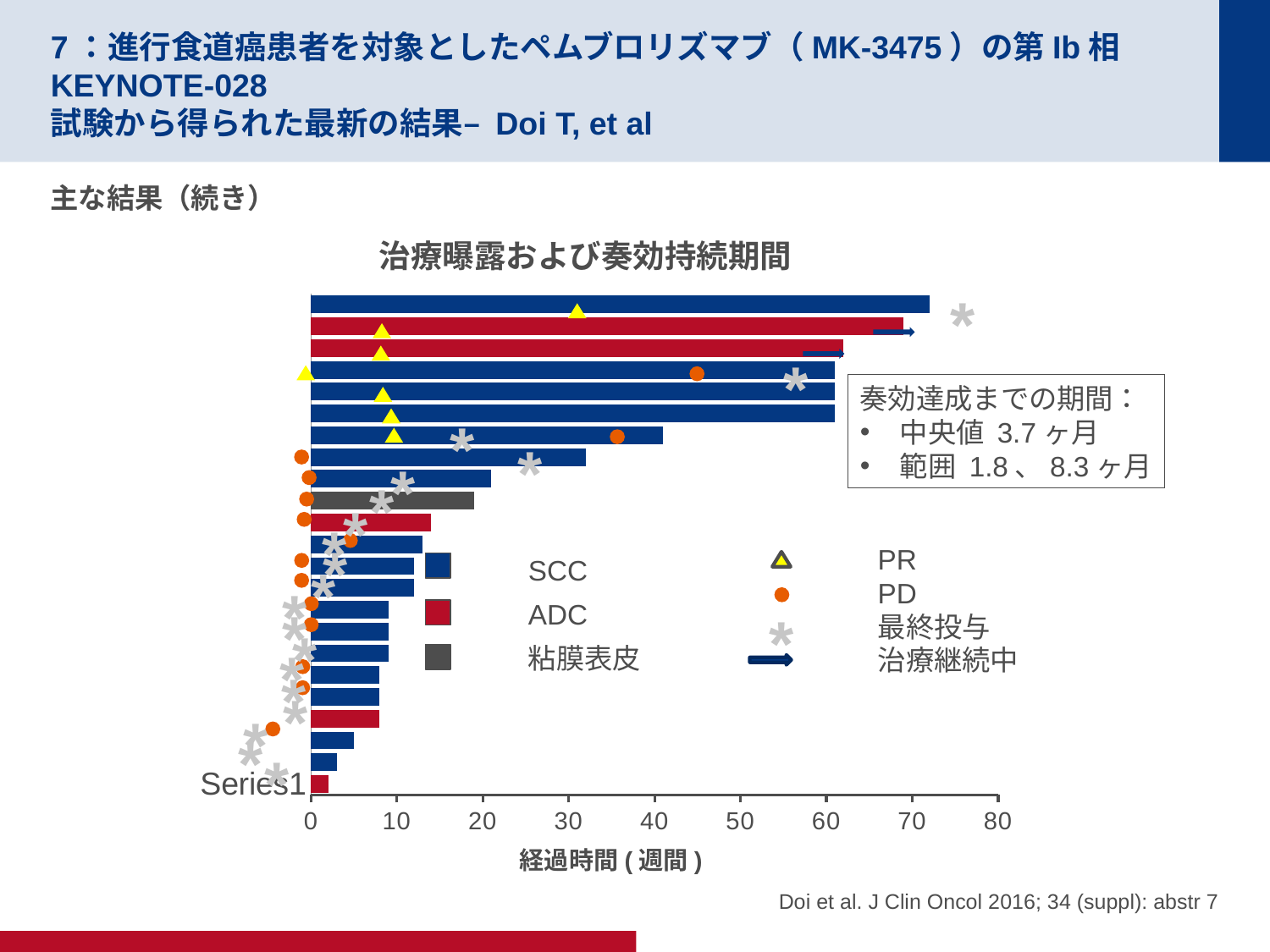

# 7：進行食道癌患者を対象としたペムブロリズマブ（MK-3475）の第Ib相KEYNOTE-028 試験から得られた最新の結果– Doi T, et al
主な結果（続き）

治療曝露および奏効持続期間
*

### Chart

| Category | Series 1 |
|---|---|
|  | 2.0 |
|  | 3.0 |
|  | 5.0 |
|  | 8.0 |
|  | 8.0 |
|  | 8.0 |
|  | 9.0 |
|  | 9.0 |
|  | 9.0 |
|  | 12.0 |
|  | 12.0 |
|  | 13.0 |
|  | 14.0 |
|  | 19.0 |
|  | 21.0 |
|  | 32.0 |
|  | 41.0 |
|  | 61.0 |
|  | 61.0 |
|  | 61.0 |
|  | 62.0 |
|  | 69.0 |
|  | 72.0 |

*

奏効達成までの期間：
中央値 3.7ヶ月
範囲 1.8、8.3ヶ月

*

*

*

*

*

*

*

PR
PD
最終投与
治療継続中
SCC
ADC
粘膜表皮
*

*

*

*

*

*

*

*

*
*

*
経過時間(週間)
Doi et al. J Clin Oncol 2016; 34 (suppl): abstr 7